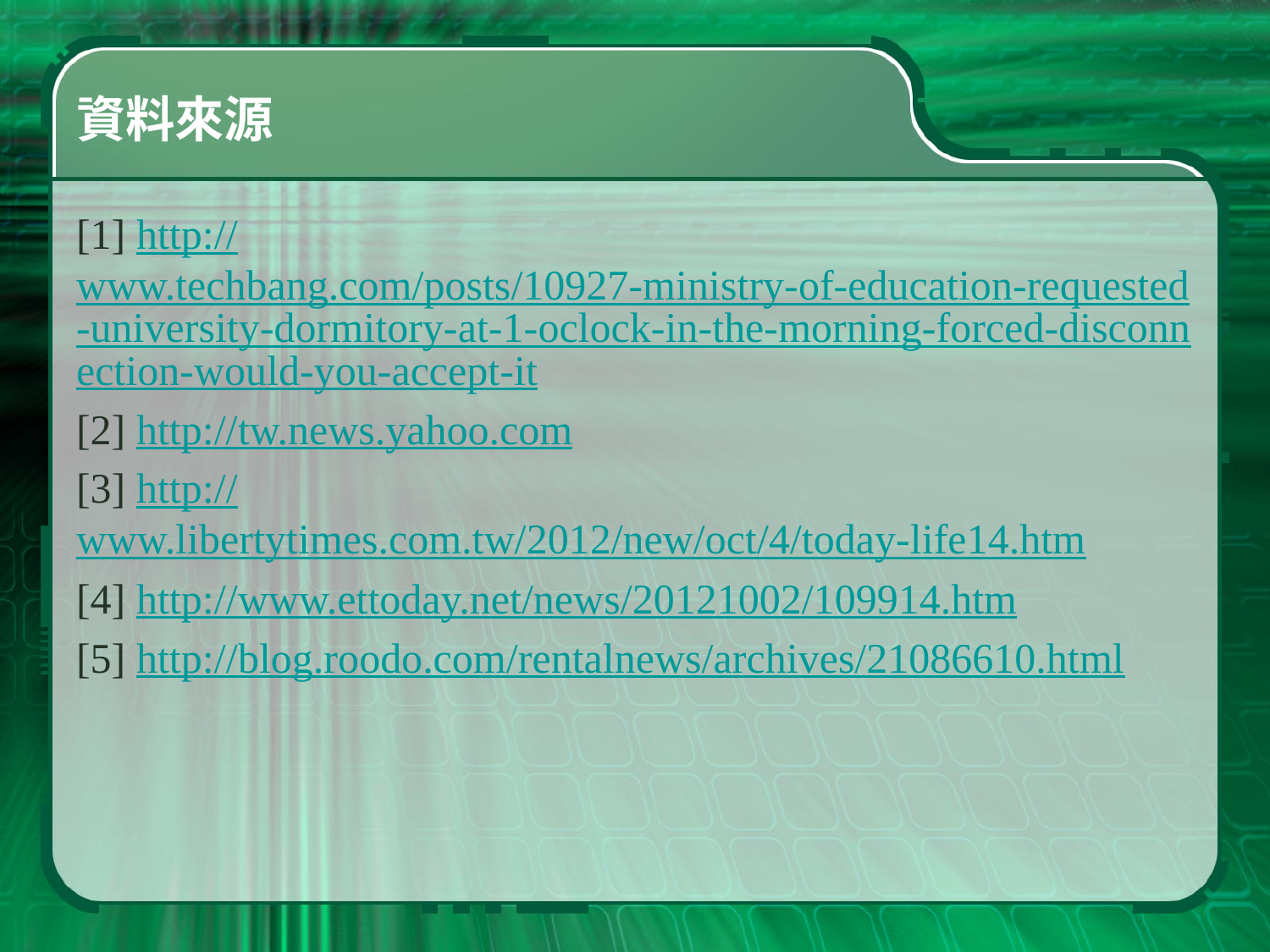

# 資料來源
[1] http://www.techbang.com/posts/10927-ministry-of-education-requested-university-dormitory-at-1-oclock-in-the-morning-forced-disconnection-would-you-accept-it
[2] http://tw.news.yahoo.com
[3] http://www.libertytimes.com.tw/2012/new/oct/4/today-life14.htm
[4] http://www.ettoday.net/news/20121002/109914.htm
[5] http://blog.roodo.com/rentalnews/archives/21086610.html